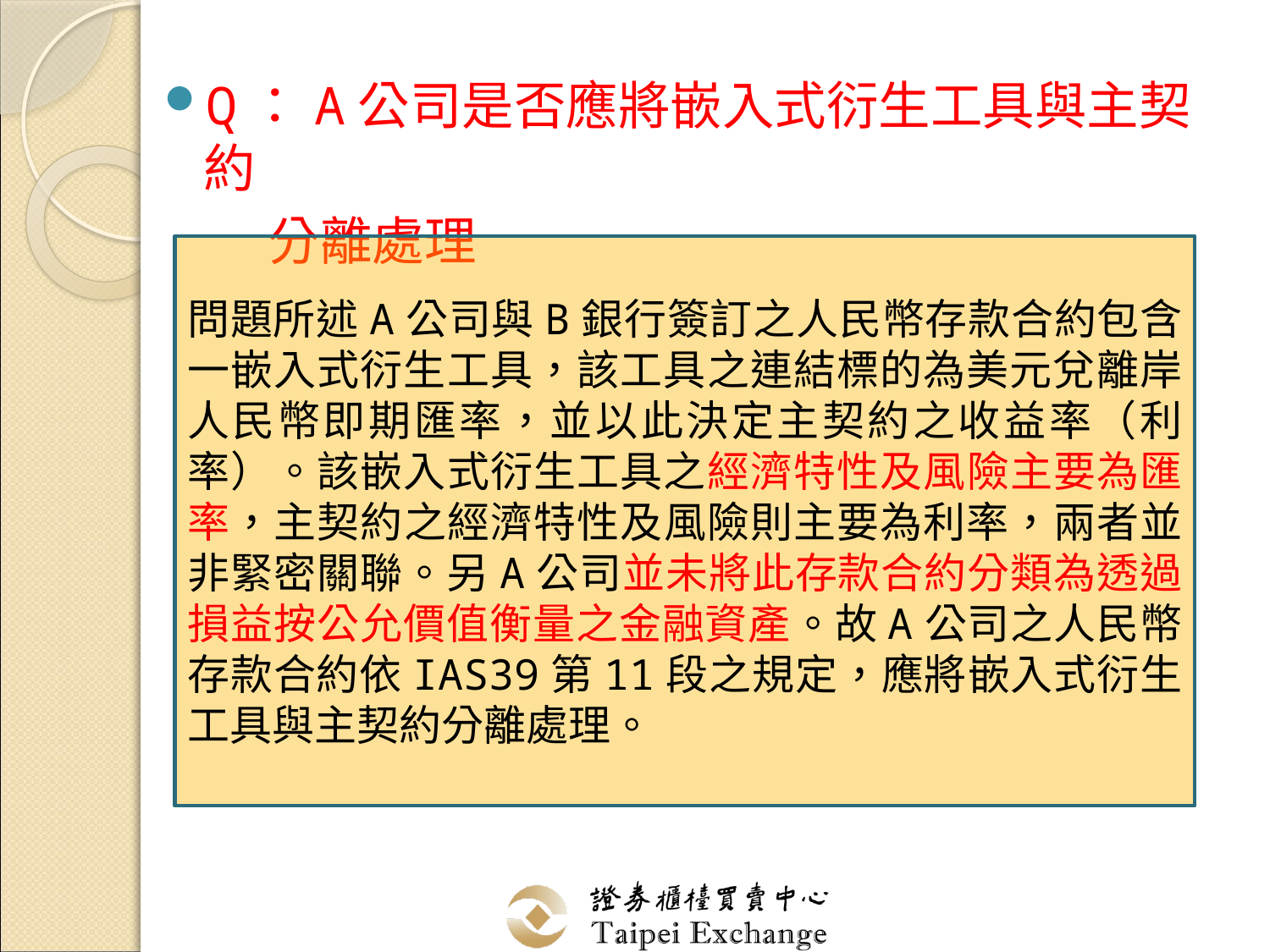

Q：A公司是否應將嵌入式衍生工具與主契約
　　分離處理

問題所述A公司與B銀行簽訂之人民幣存款合約包含一嵌入式衍生工具，該工具之連結標的為美元兌離岸人民幣即期匯率，並以此決定主契約之收益率（利率）。該嵌入式衍生工具之經濟特性及風險主要為匯率，主契約之經濟特性及風險則主要為利率，兩者並非緊密關聯。另A公司並未將此存款合約分類為透過損益按公允價值衡量之金融資產。故A公司之人民幣存款合約依IAS39第11段之規定，應將嵌入式衍生工具與主契約分離處理。